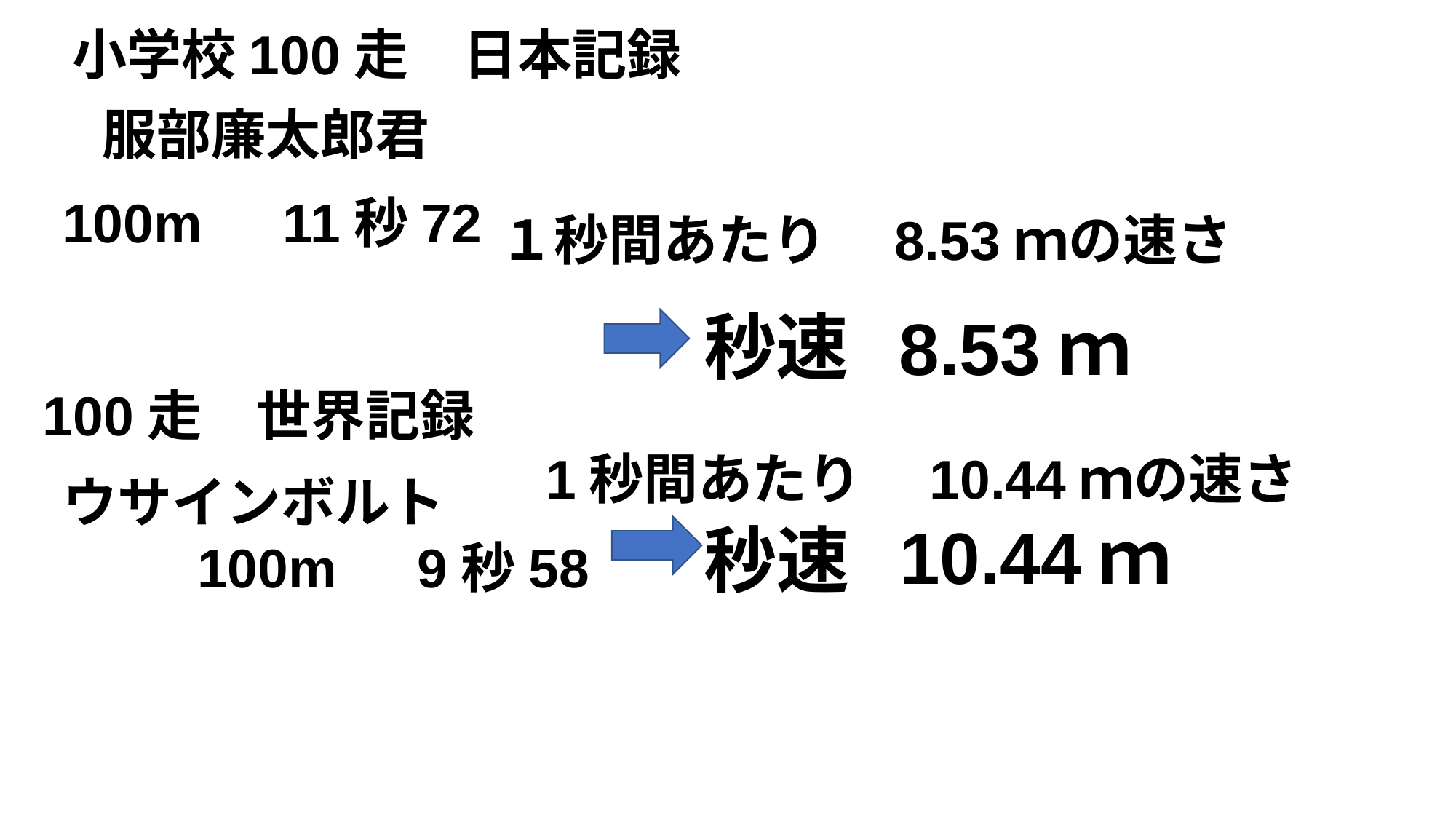

小学校100走　日本記録
服部廉太郎君
100m　11秒72
１秒間あたり　8.53ｍの速さ
秒速
8.53ｍ

100走　世界記録
1秒間あたり　10.44ｍの速さ
ウサインボルト
　　 100m　9秒58
10.44ｍ
秒速